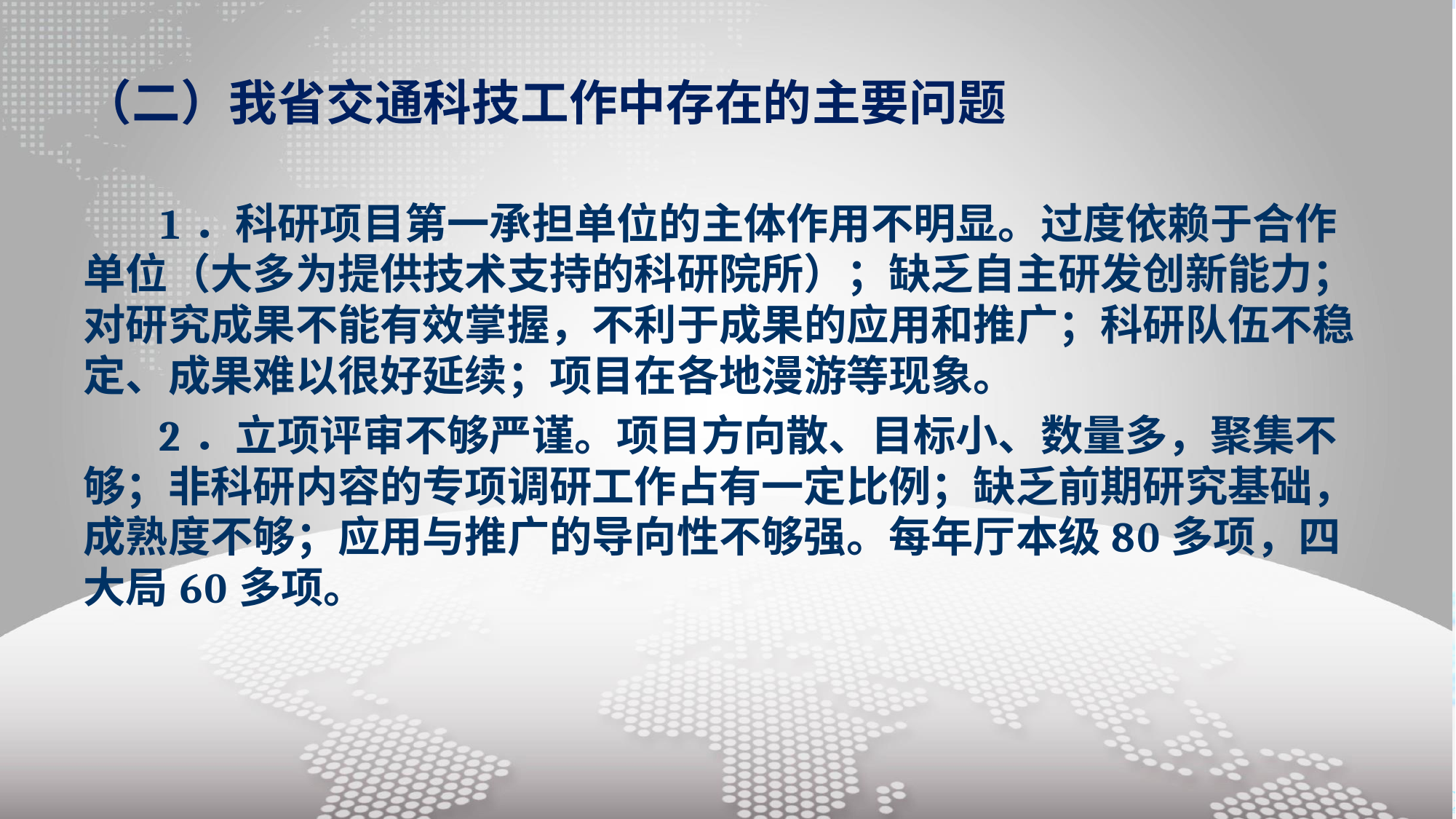

# （二）我省交通科技工作中存在的主要问题
        1．科研项目第一承担单位的主体作用不明显。过度依赖于合作单位（大多为提供技术支持的科研院所）；缺乏自主研发创新能力；对研究成果不能有效掌握，不利于成果的应用和推广；科研队伍不稳定、成果难以很好延续；项目在各地漫游等现象。
        2．立项评审不够严谨。项目方向散、目标小、数量多，聚集不够；非科研内容的专项调研工作占有一定比例；缺乏前期研究基础，成熟度不够；应用与推广的导向性不够强。每年厅本级80多项，四大局60多项。